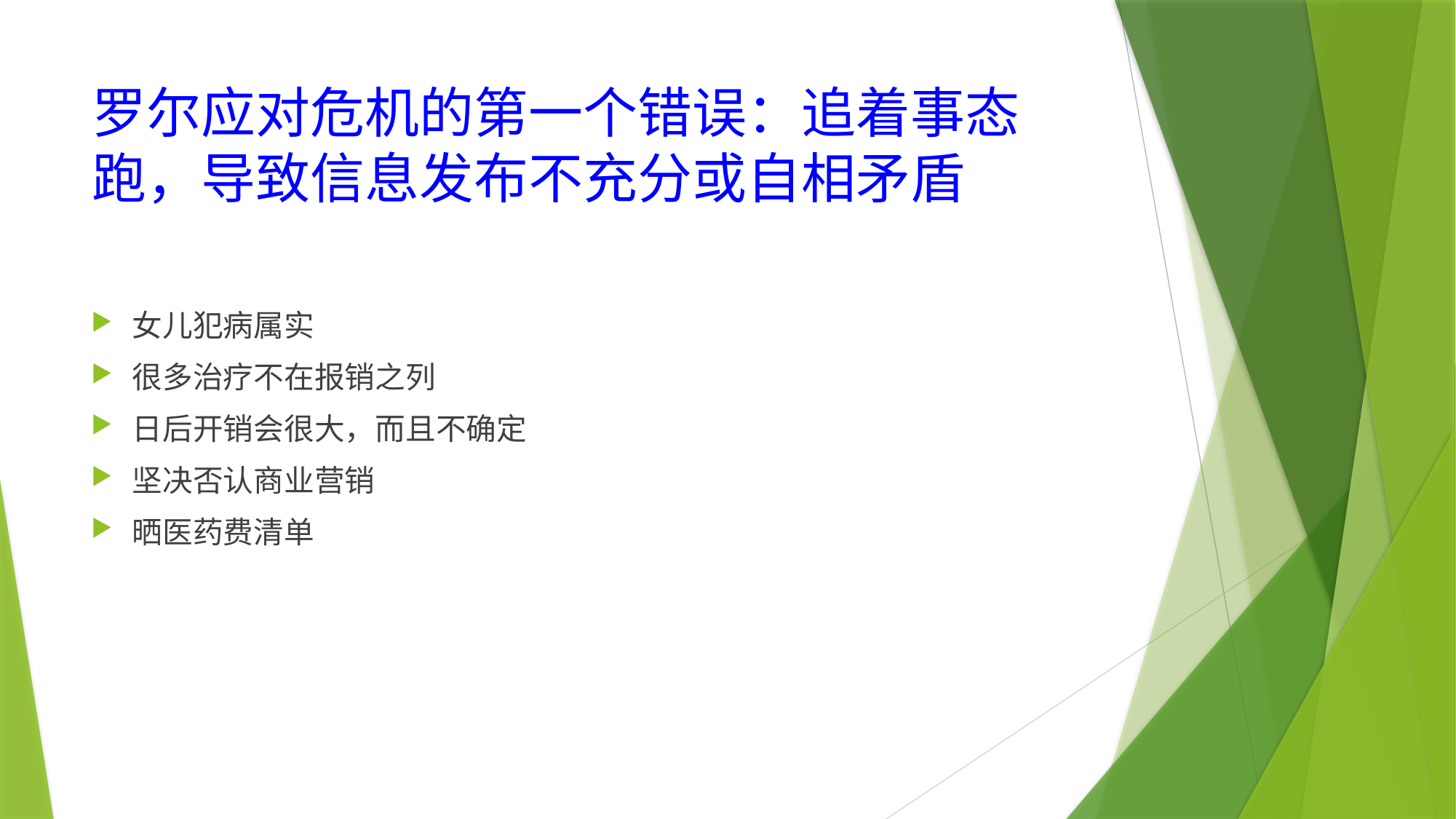

# 罗尔应对危机的第一个错误：追着事态跑，导致信息发布不充分或自相矛盾
女儿犯病属实
很多治疗不在报销之列
日后开销会很大，而且不确定
坚决否认商业营销
晒医药费清单